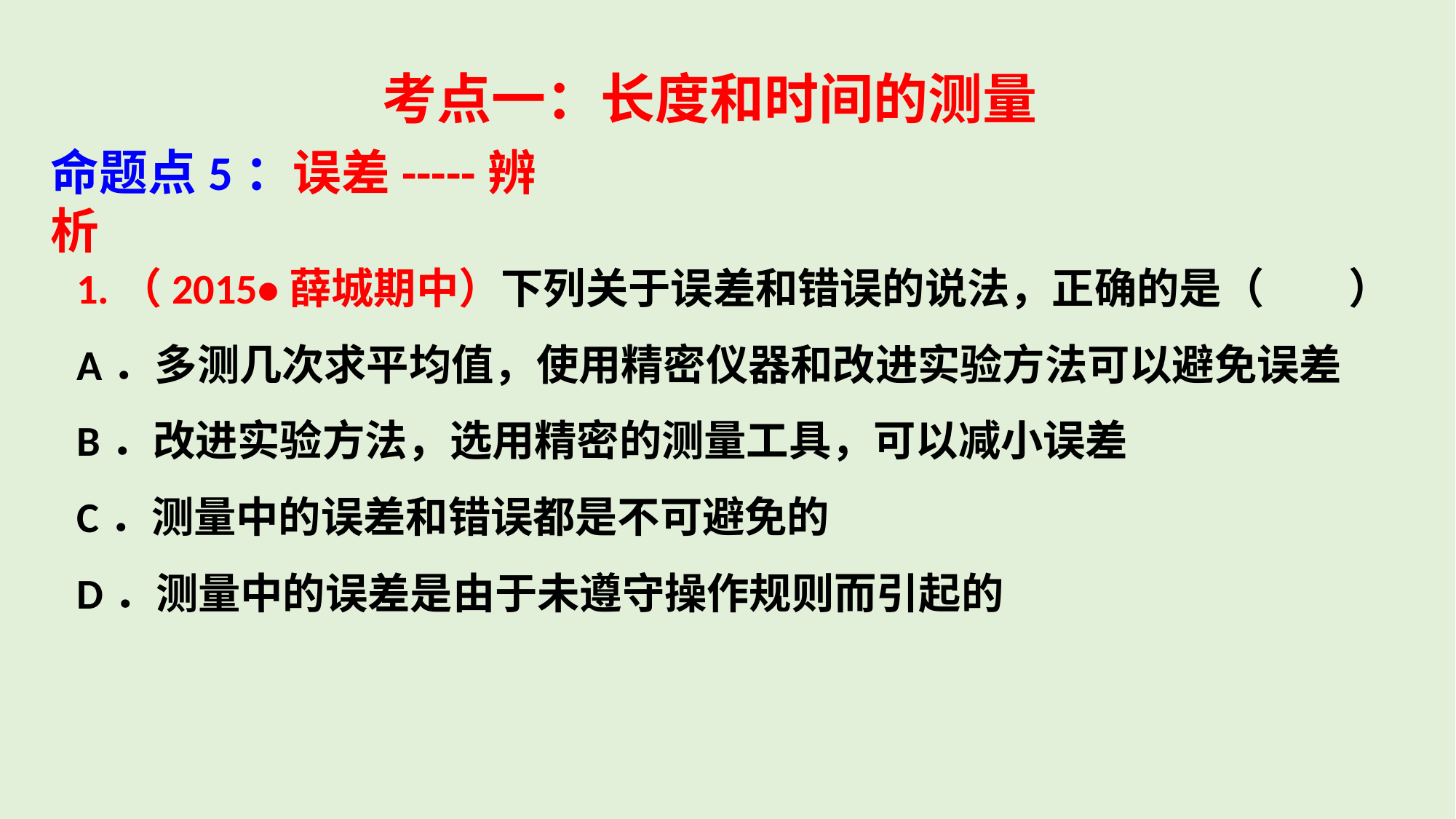

考点一：长度和时间的测量
命题点5：误差-----辨析
1.（2015•薛城期中）下列关于误差和错误的说法，正确的是（　　）
A．多测几次求平均值，使用精密仪器和改进实验方法可以避免误差
B．改进实验方法，选用精密的测量工具，可以减小误差
C．测量中的误差和错误都是不可避免的
D．测量中的误差是由于未遵守操作规则而引起的